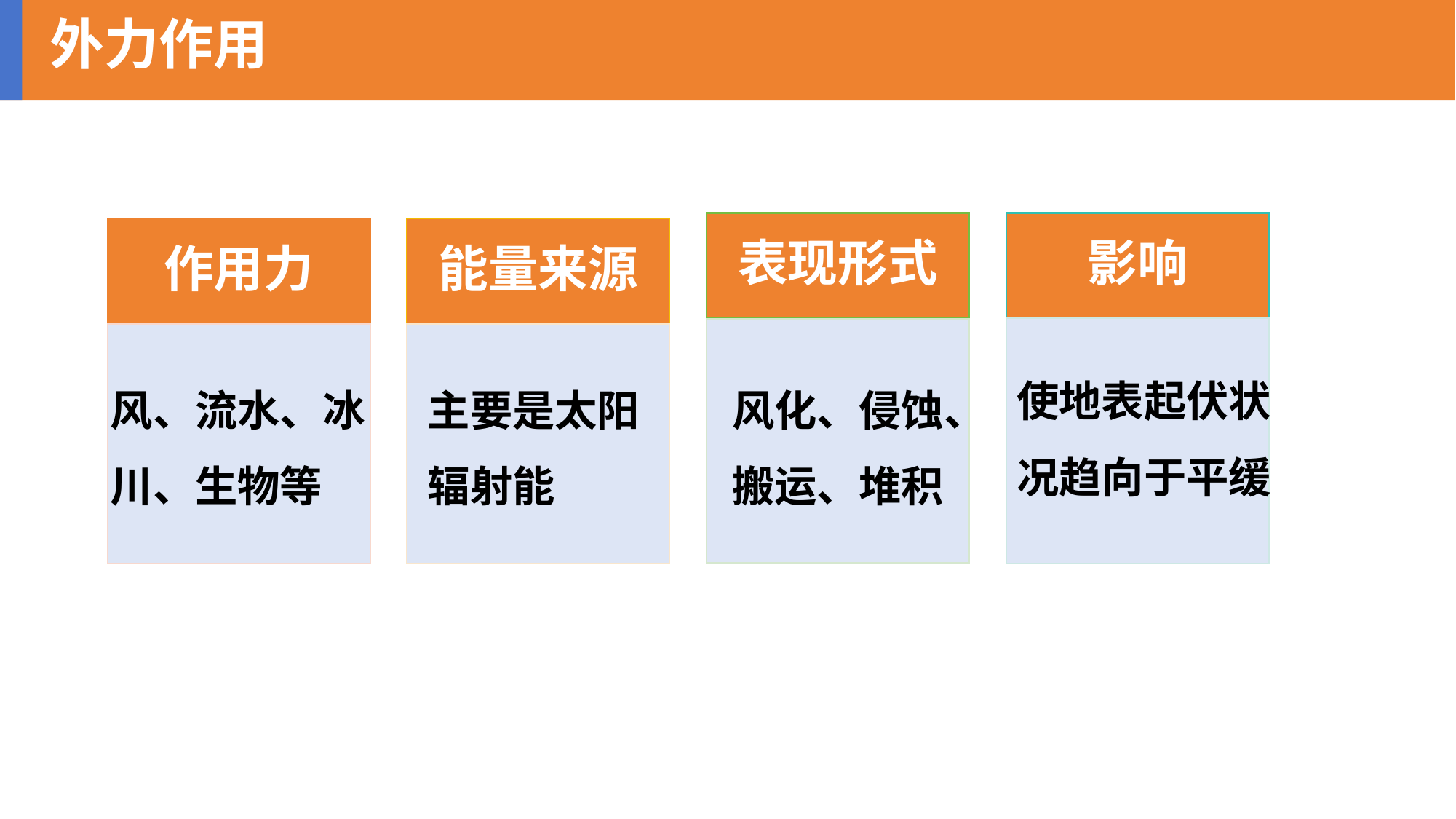

外力作用
表现形式
影响
作用力
能量来源

使地表起伏状况趋向于平缓
风、流水、冰川、生物等
主要是太阳辐射能
风化、侵蚀、搬运、堆积